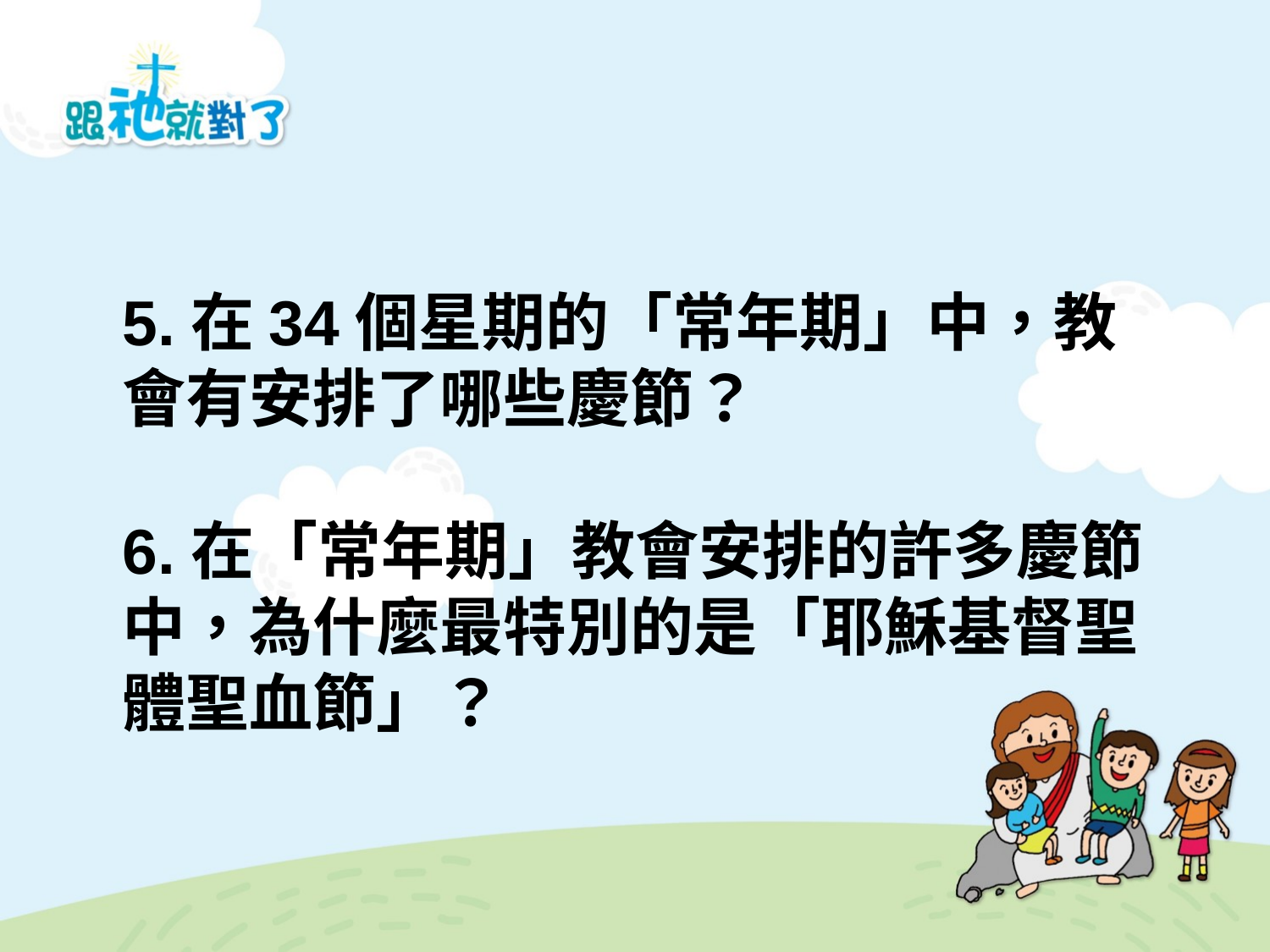

5.在34個星期的「常年期」中，教會有安排了哪些慶節？

6.在「常年期」教會安排的許多慶節中，為什麼最特別的是「耶穌基督聖體聖血節」？